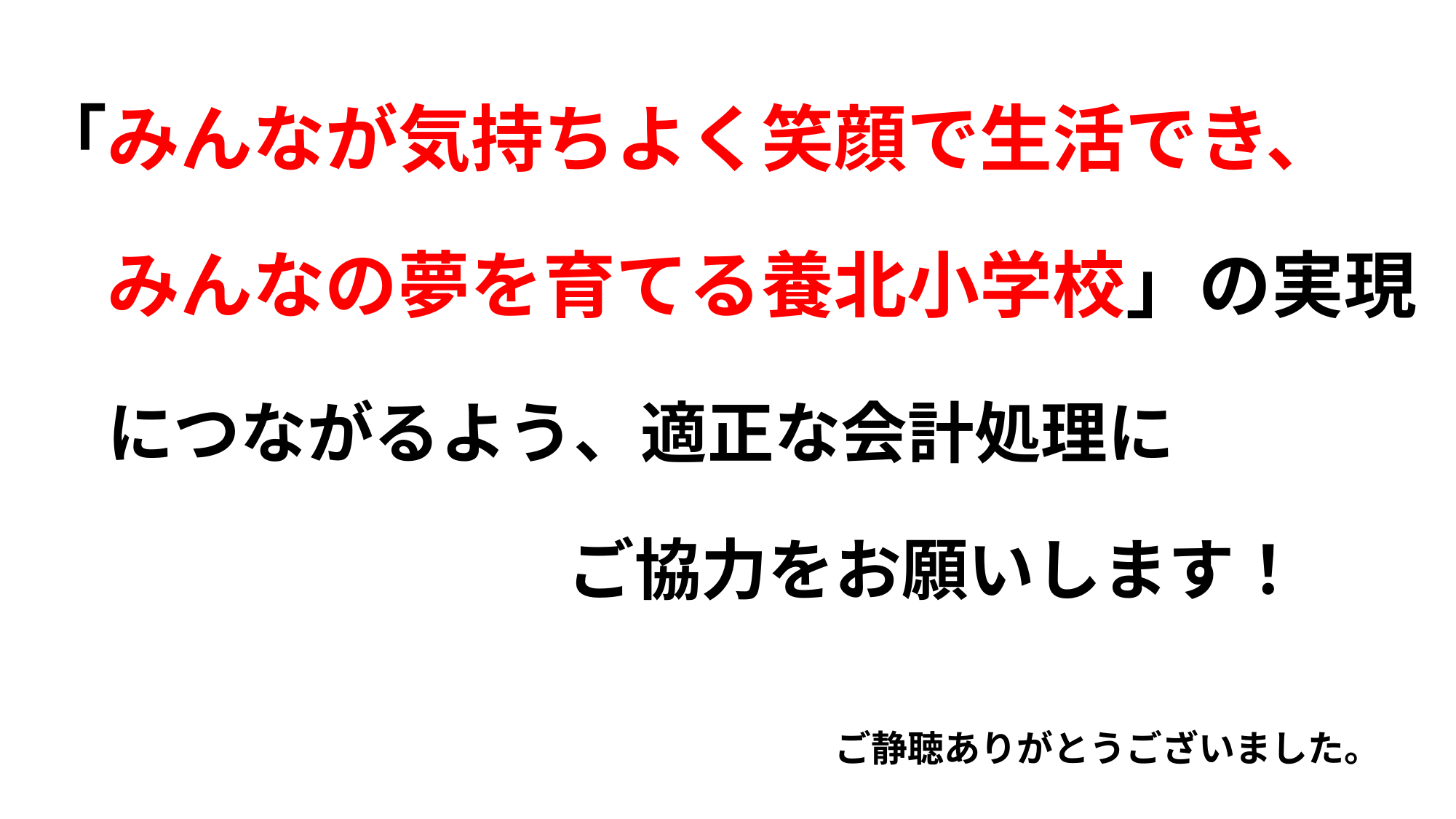

「みんなが気持ちよく笑顔で生活でき、
　みんなの夢を育てる養北小学校」の実現
　につながるよう、適正な会計処理に
　　　　　　　　ご協力をお願いします！

　　　　　　　　　　　　　　　　　　　　　　ご静聴ありがとうございました。